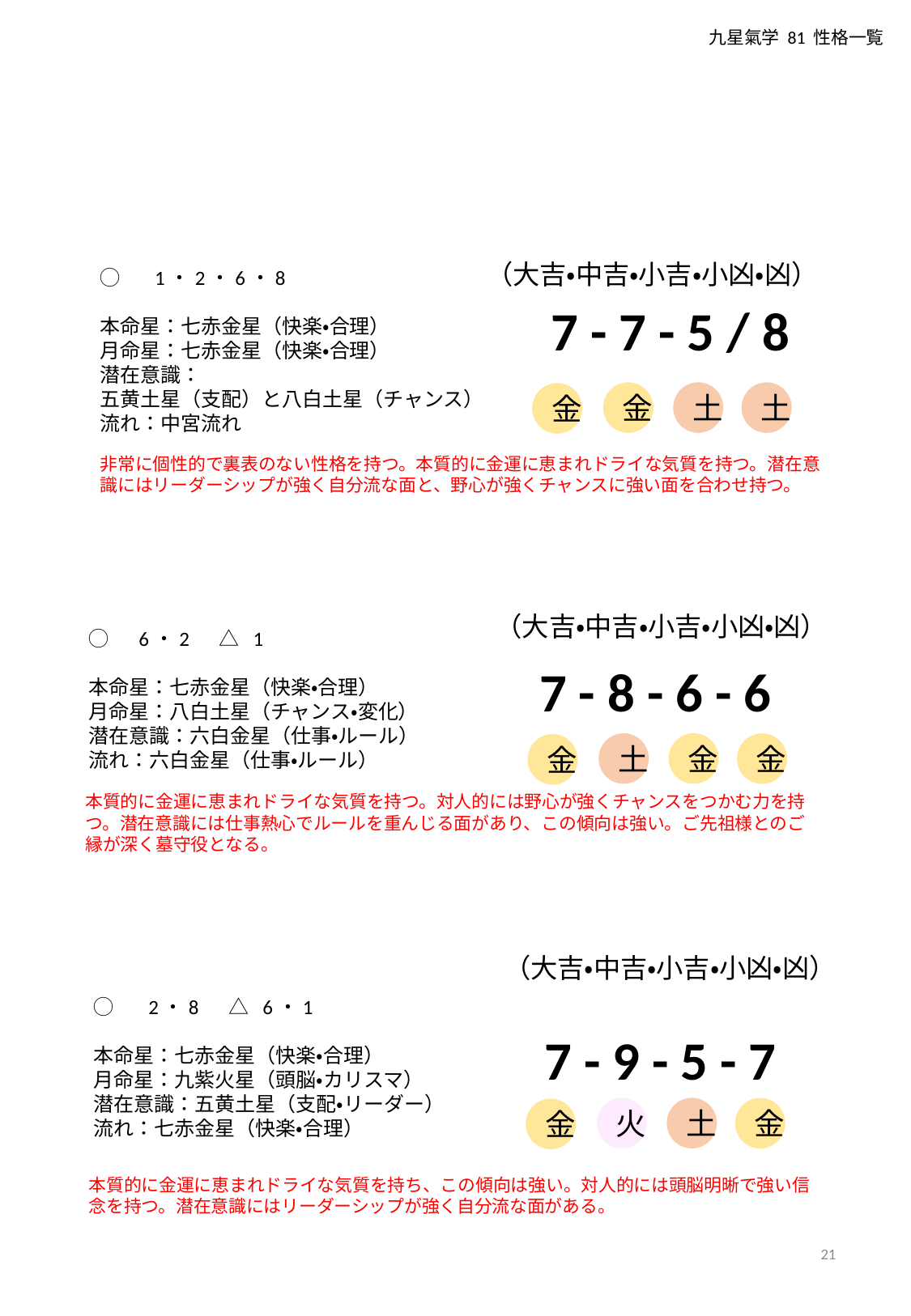

九星氣学 81 性格一覧
（大吉・中吉・小吉・小凶・凶）
◯　 1・2・6・8

本命星：七赤金星（快楽・合理）
月命星：七赤金星（快楽・合理）
潜在意識：
五黄土星（支配）と八白土星（チャンス）
流れ：中宮流れ
7 - 7 - 5 / 8
金
土
土
金
非常に個性的で裏表のない性格を持つ。本質的に金運に恵まれドライな気質を持つ。潜在意識にはリーダーシップが強く自分流な面と、野心が強くチャンスに強い面を合わせ持つ。
（大吉・中吉・小吉・小凶・凶）
◯　6・2 　△  1

本命星：七赤金星（快楽・合理）
月命星：八白土星（チャンス・変化）
潜在意識：六白金星（仕事・ルール）
流れ：六白金星（仕事・ルール）
7 - 8 - 6 - 6
土
金
金
金
本質的に金運に恵まれドライな気質を持つ。対人的には野心が強くチャンスをつかむ力を持つ。潜在意識には仕事熱心でルールを重んじる面があり、この傾向は強い。ご先祖様とのご縁が深く墓守役となる。
（大吉・中吉・小吉・小凶・凶）
◯　 2・8 　△  6・1

本命星：七赤金星（快楽・合理）
月命星：九紫火星（頭脳・カリスマ）
潜在意識：五黄土星（支配・リーダー）
流れ：七赤金星（快楽・合理）
7 - 9 - 5 - 7
火
土
金
金
本質的に金運に恵まれドライな気質を持ち、この傾向は強い。対人的には頭脳明晰で強い信念を持つ。潜在意識にはリーダーシップが強く自分流な面がある。
21